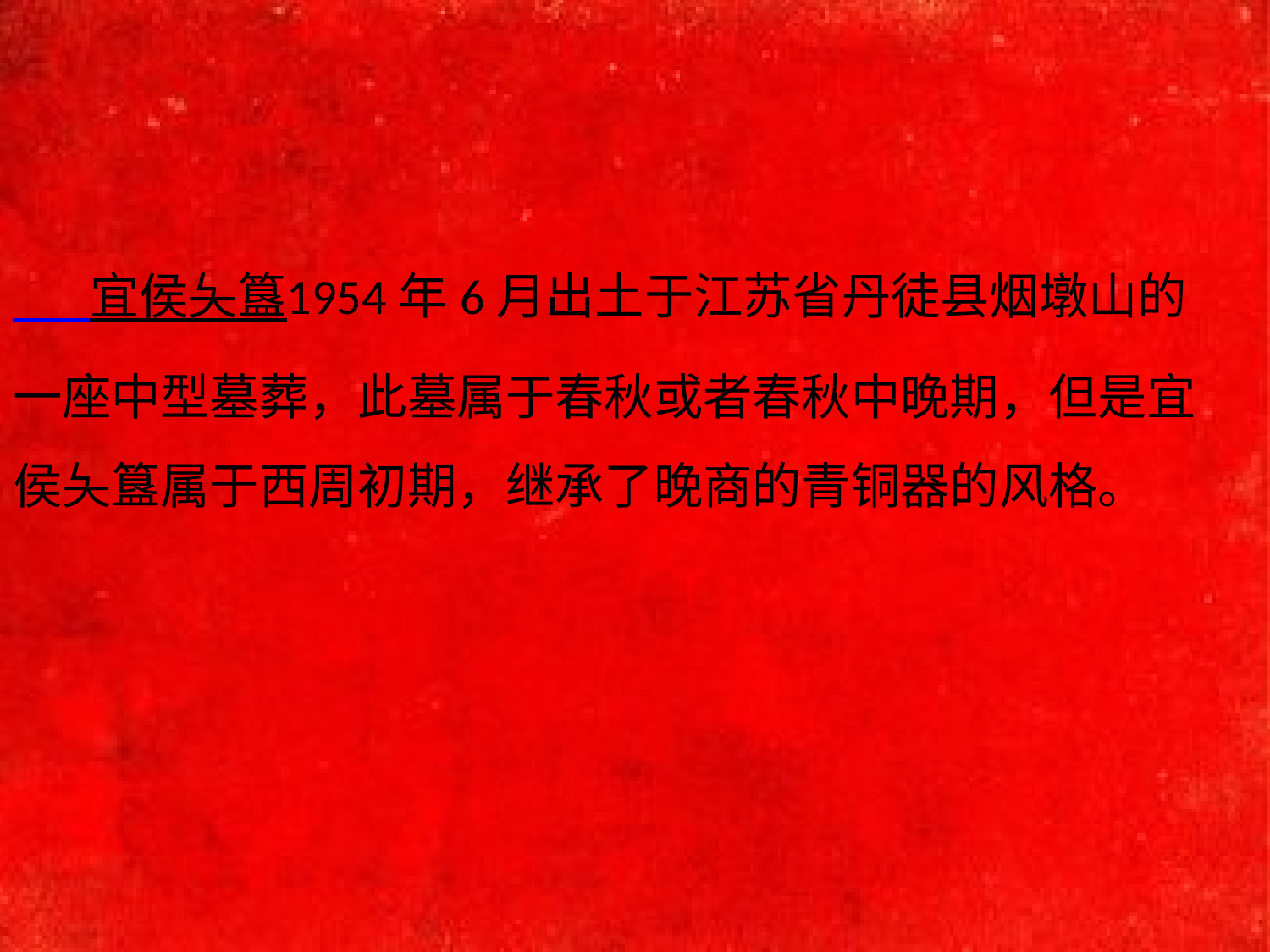

宜侯夨簋1954年6月出土于江苏省丹徒县烟墩山的一座中型墓葬，此墓属于春秋或者春秋中晚期，但是宜侯夨簋属于西周初期，继承了晚商的青铜器的风格。